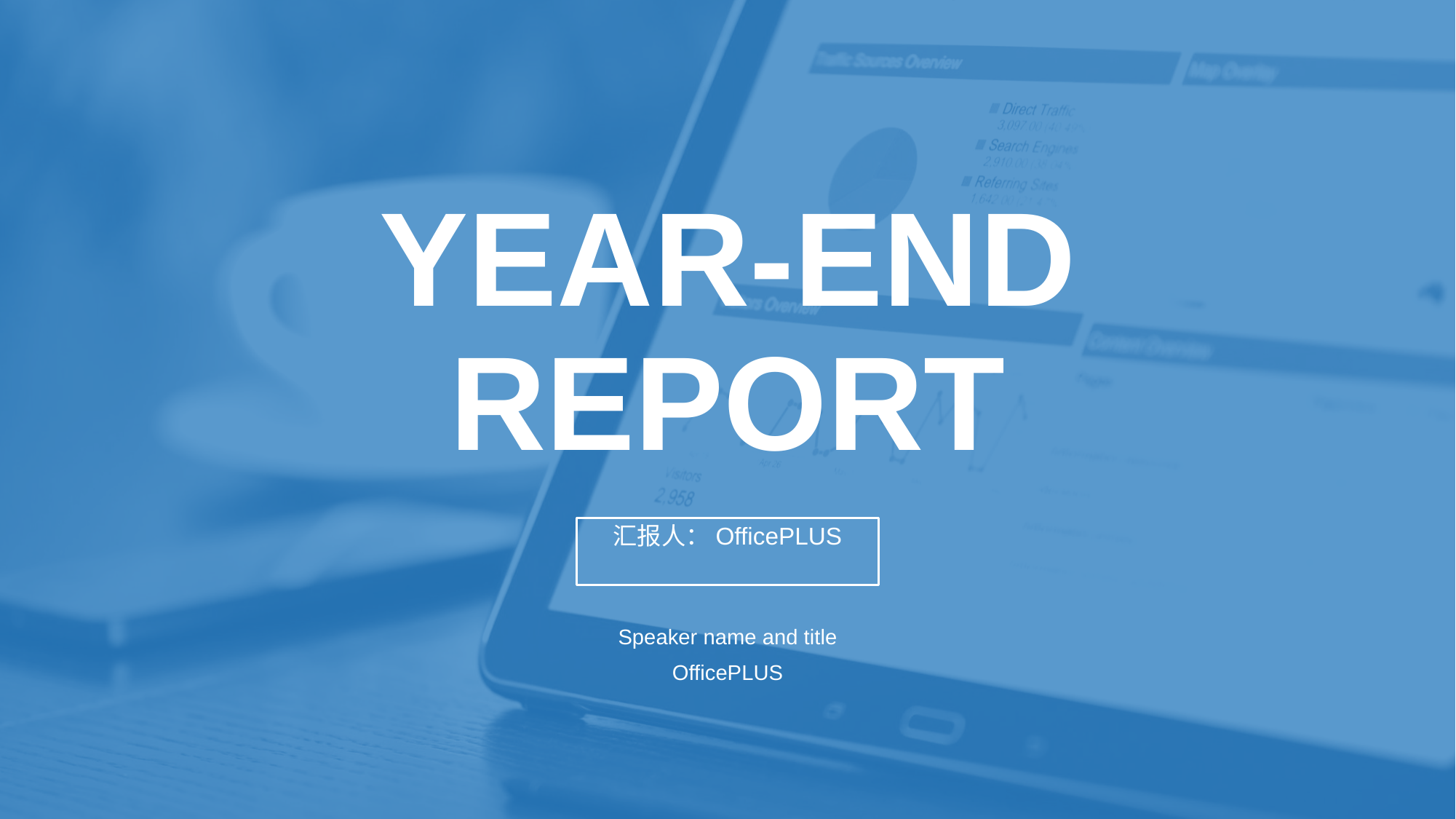

# YEAR-END REPORT
汇报人：OfficePLUS
Speaker name and title
OfficePLUS